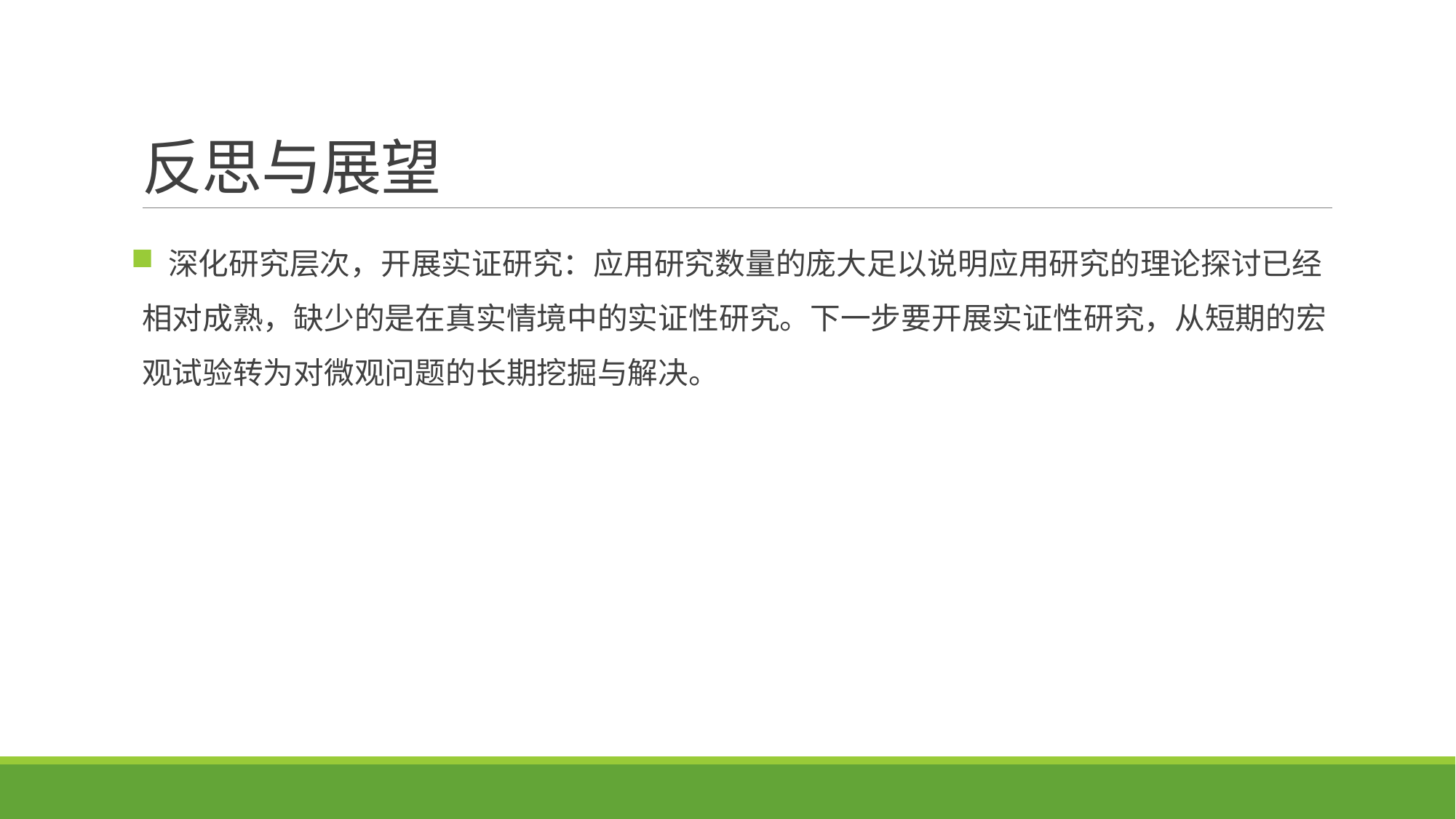

# 反思与展望
 深化研究层次，开展实证研究：应用研究数量的庞大足以说明应用研究的理论探讨已经相对成熟，缺少的是在真实情境中的实证性研究。下一步要开展实证性研究，从短期的宏观试验转为对微观问题的长期挖掘与解决。